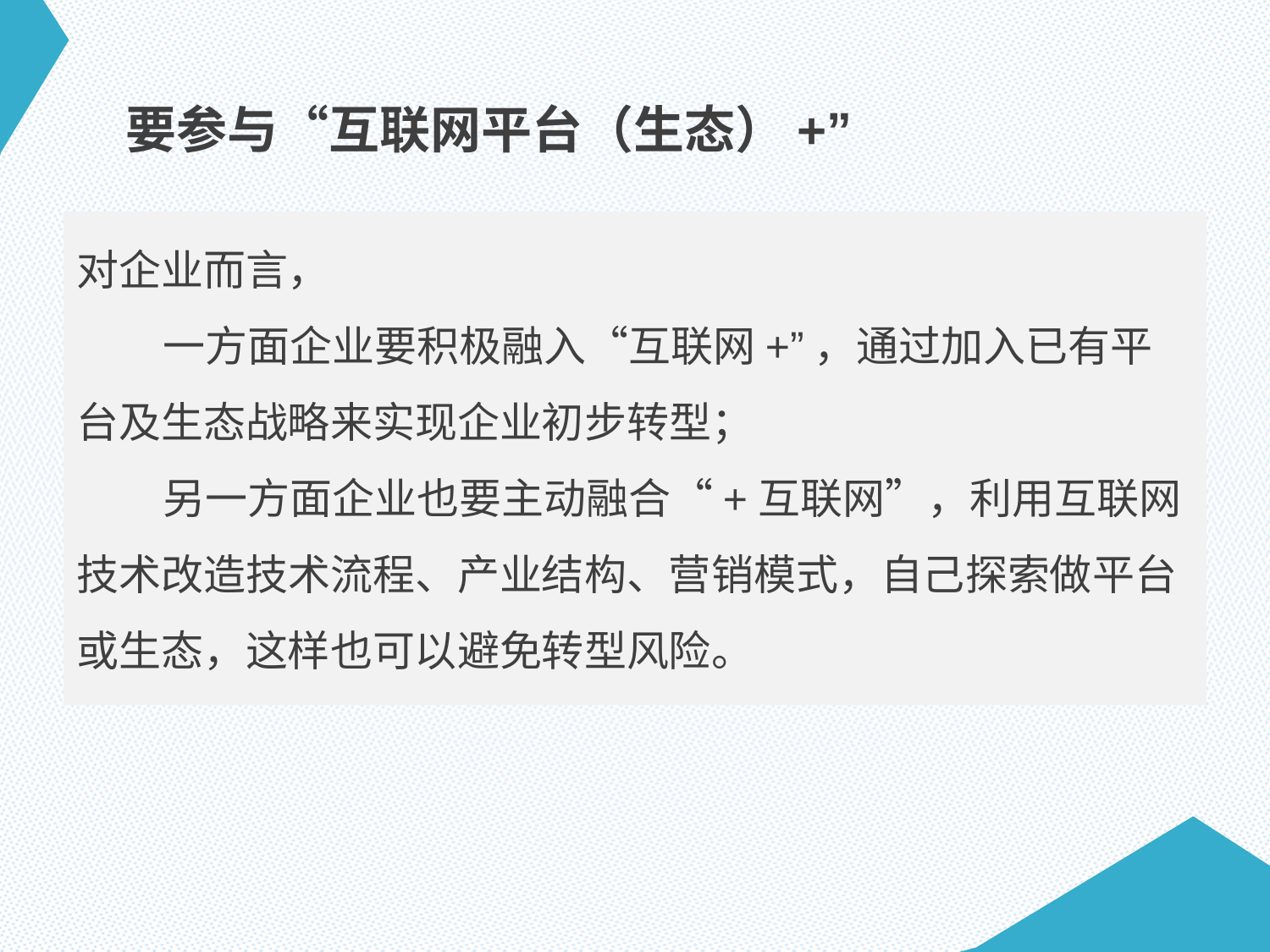

# 要参与“互联网平台（生态）+”
对企业而言，
        一方面企业要积极融入“互联网+”，通过加入已有平台及生态战略来实现企业初步转型；
        另一方面企业也要主动融合“+互联网”，利用互联网技术改造技术流程、产业结构、营销模式，自己探索做平台或生态，这样也可以避免转型风险。